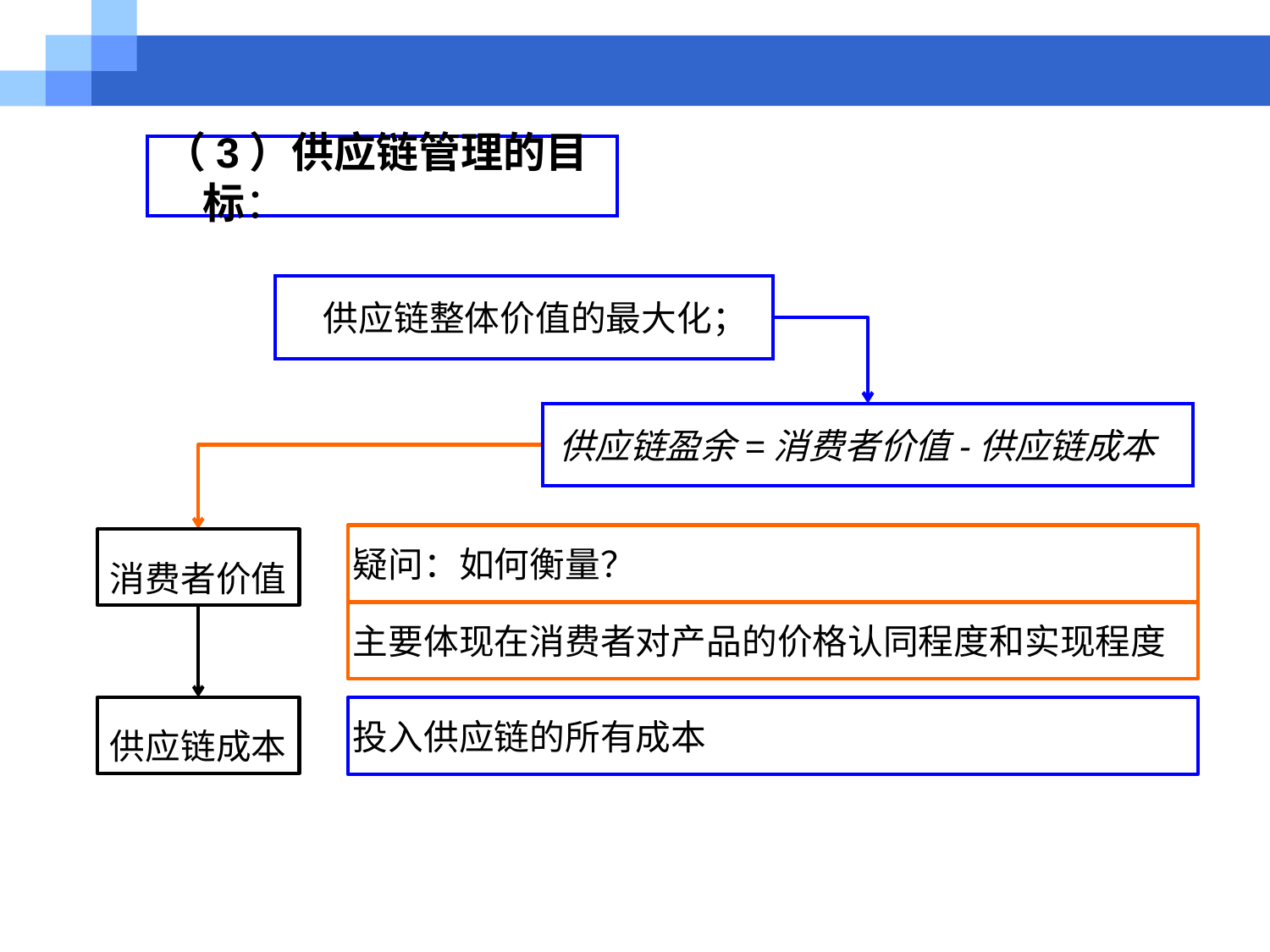

（3）供应链管理的目标：
   供应链整体价值的最大化；
供应链盈余=消费者价值-供应链成本
疑问：如何衡量？
消费者价值
主要体现在消费者对产品的价格认同程度和实现程度
投入供应链的所有成本
供应链成本